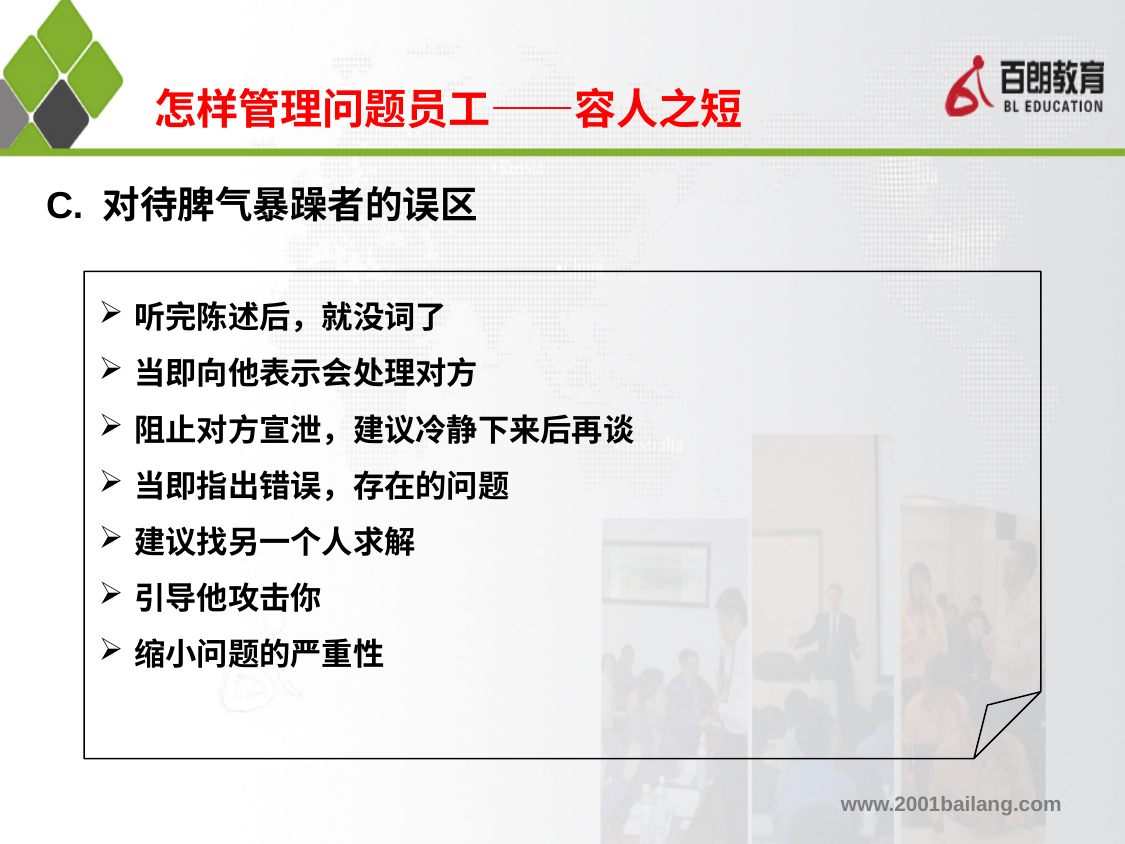

# 怎样管理问题员工——容人之短
C. 对待脾气暴躁者的误区

听完陈述后，就没词了
当即向他表示会处理对方
阻止对方宣泄，建议冷静下来后再谈
当即指出错误，存在的问题
建议找另一个人求解
引导他攻击你
缩小问题的严重性